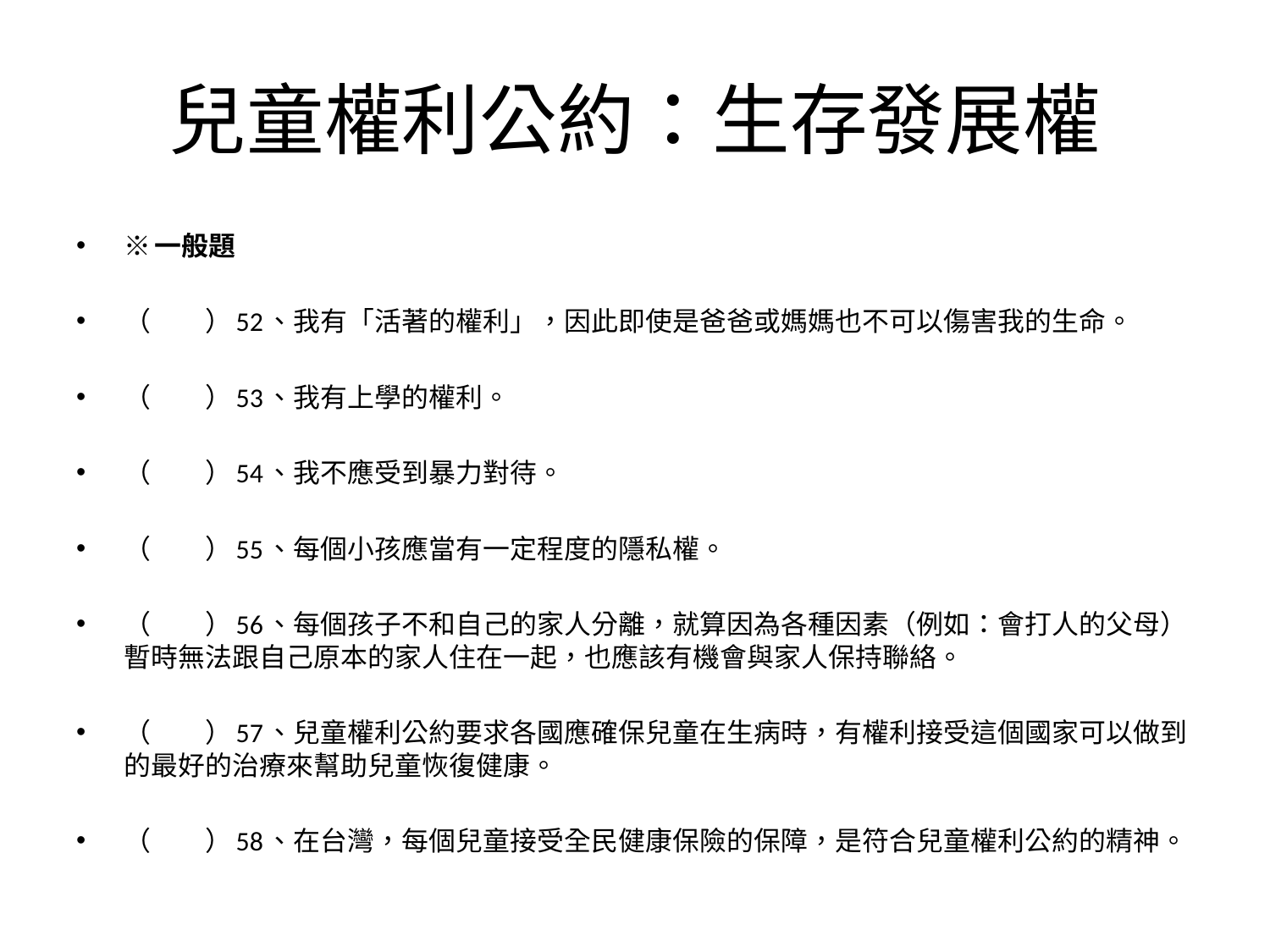

# 兒童權利公約：生存發展權
※一般題

（　　）52、我有「活著的權利」，因此即使是爸爸或媽媽也不可以傷害我的生命。

（　　）53、我有上學的權利。

（　　）54、我不應受到暴力對待。

（　　）55、每個小孩應當有一定程度的隱私權。

（　　）56、每個孩子不和自己的家人分離，就算因為各種因素（例如：會打人的父母）暫時無法跟自己原本的家人住在一起，也應該有機會與家人保持聯絡。

（　　）57、兒童權利公約要求各國應確保兒童在生病時，有權利接受這個國家可以做到的最好的治療來幫助兒童恢復健康。

（　　）58、在台灣，每個兒童接受全民健康保險的保障，是符合兒童權利公約的精神。